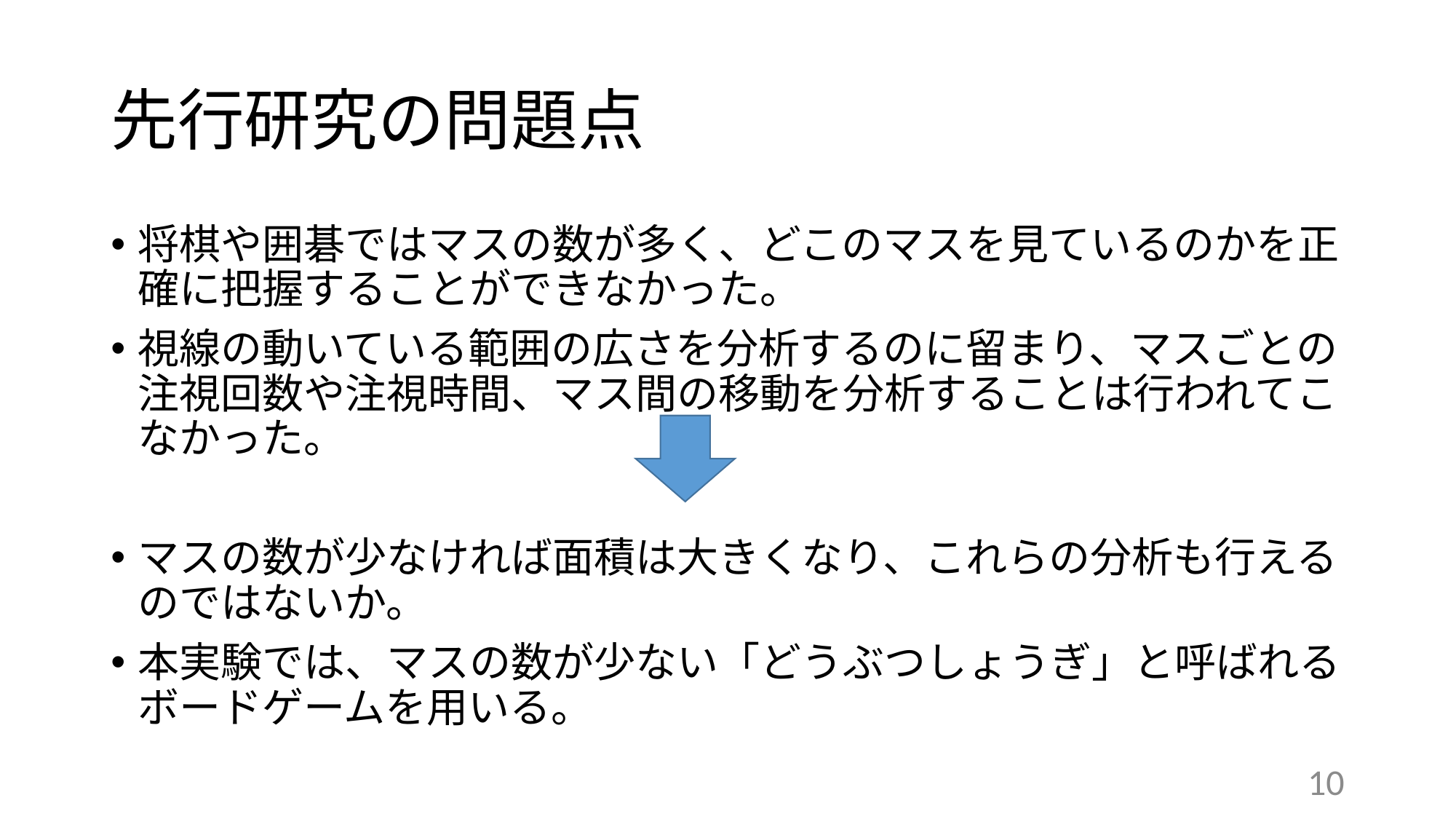

# 先行研究の問題点
将棋や囲碁ではマスの数が多く、どこのマスを見ているのかを正確に把握することができなかった。
視線の動いている範囲の広さを分析するのに留まり、マスごとの注視回数や注視時間、マス間の移動を分析することは行われてこなかった。

マスの数が少なければ面積は大きくなり、これらの分析も行えるのではないか。
本実験では、マスの数が少ない「どうぶつしょうぎ」と呼ばれるボードゲームを用いる。

10